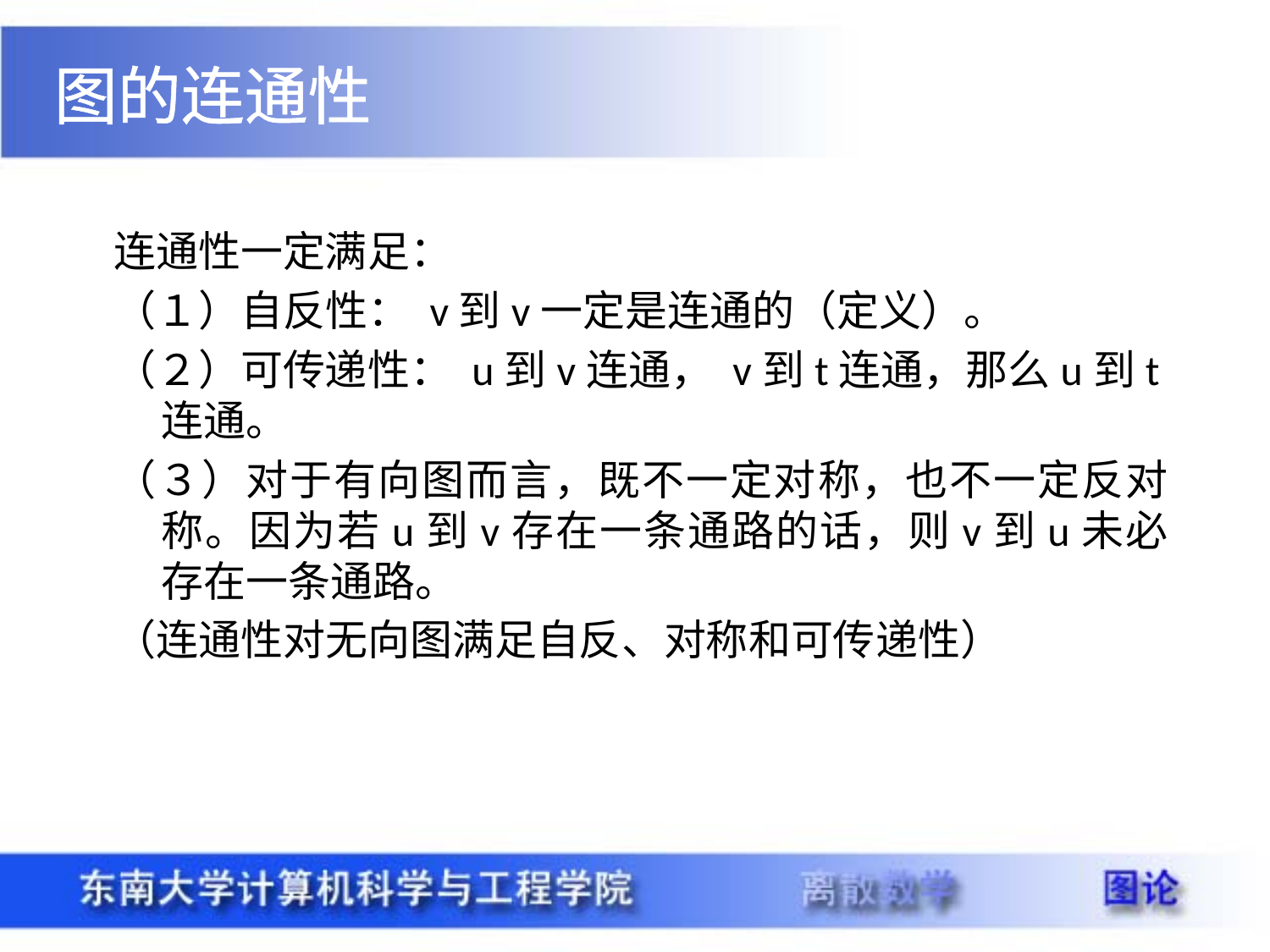

图的连通性
连通性一定满足：
（１）自反性： v到v一定是连通的（定义）。
（２）可传递性： u到v连通， v到t连通，那么u到t连通。
（３）对于有向图而言，既不一定对称，也不一定反对称。因为若u到v存在一条通路的话，则v到u未必存在一条通路。
（连通性对无向图满足自反、对称和可传递性）